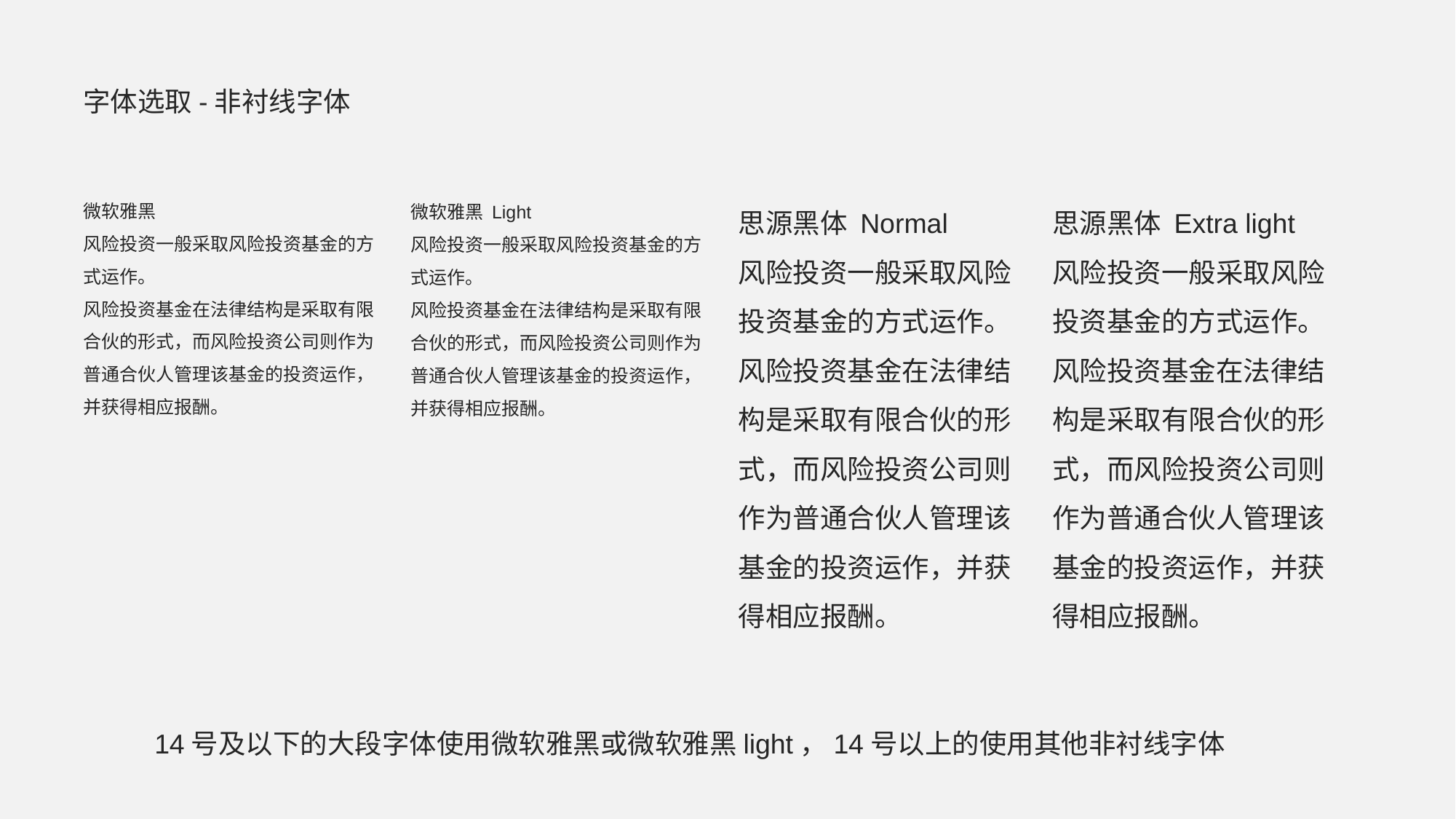

字体选取-非衬线字体
微软雅黑
风险投资一般采取风险投资基金的方式运作。
风险投资基金在法律结构是采取有限合伙的形式，而风险投资公司则作为普通合伙人管理该基金的投资运作，并获得相应报酬。
微软雅黑 Light
风险投资一般采取风险投资基金的方式运作。
风险投资基金在法律结构是采取有限合伙的形式，而风险投资公司则作为普通合伙人管理该基金的投资运作，并获得相应报酬。
思源黑体 Normal
风险投资一般采取风险投资基金的方式运作。
风险投资基金在法律结构是采取有限合伙的形式，而风险投资公司则作为普通合伙人管理该基金的投资运作，并获得相应报酬。
思源黑体 Extra light
风险投资一般采取风险投资基金的方式运作。
风险投资基金在法律结构是采取有限合伙的形式，而风险投资公司则作为普通合伙人管理该基金的投资运作，并获得相应报酬。
14号及以下的大段字体使用微软雅黑或微软雅黑light，14号以上的使用其他非衬线字体